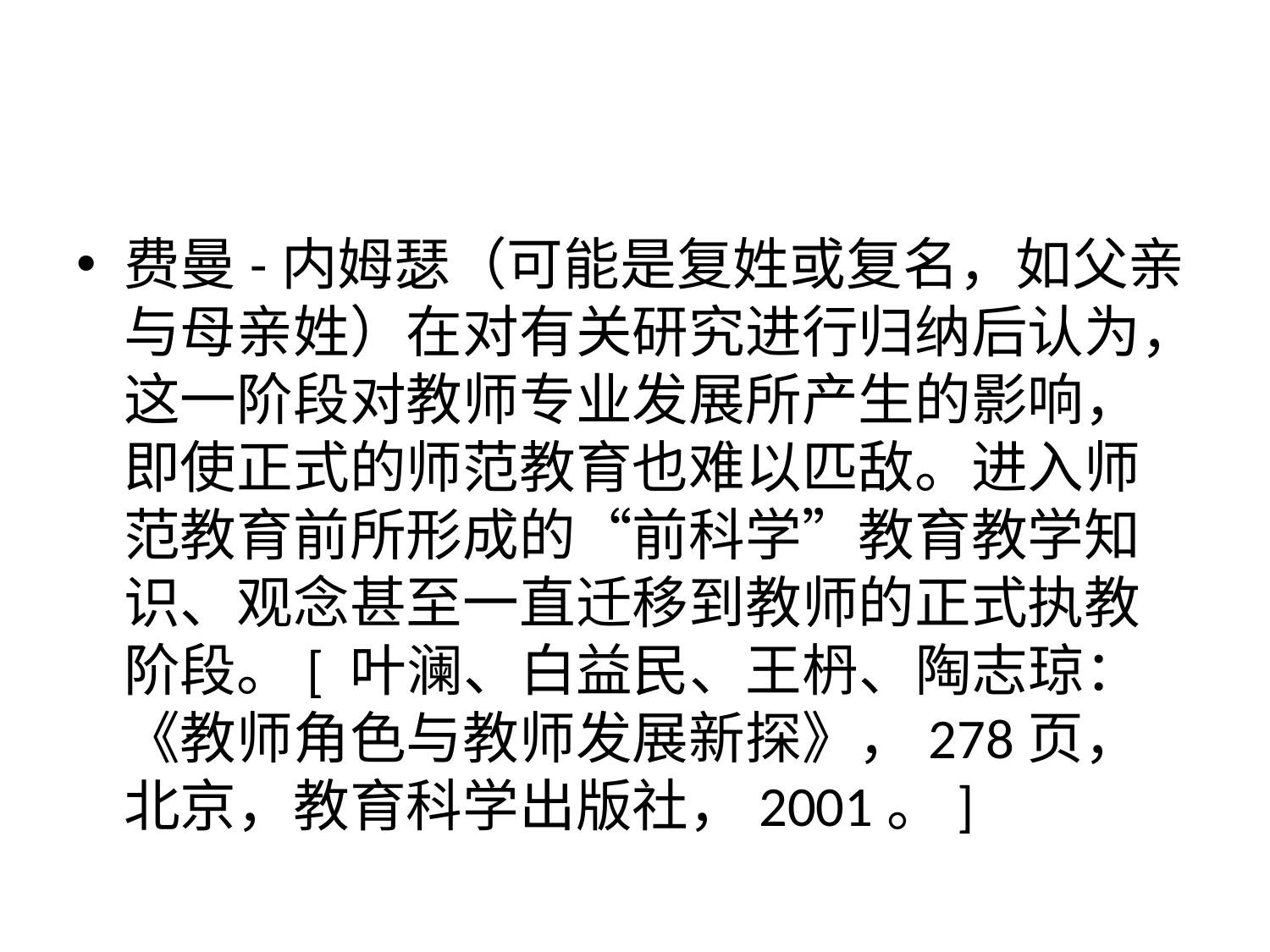

#
费曼-内姆瑟（可能是复姓或复名，如父亲与母亲姓）在对有关研究进行归纳后认为，这一阶段对教师专业发展所产生的影响，即使正式的师范教育也难以匹敌。进入师范教育前所形成的“前科学”教育教学知识、观念甚至一直迁移到教师的正式执教阶段。[ 叶澜、白益民、王枬、陶志琼：《教师角色与教师发展新探》，278页，北京，教育科学出版社，2001。]